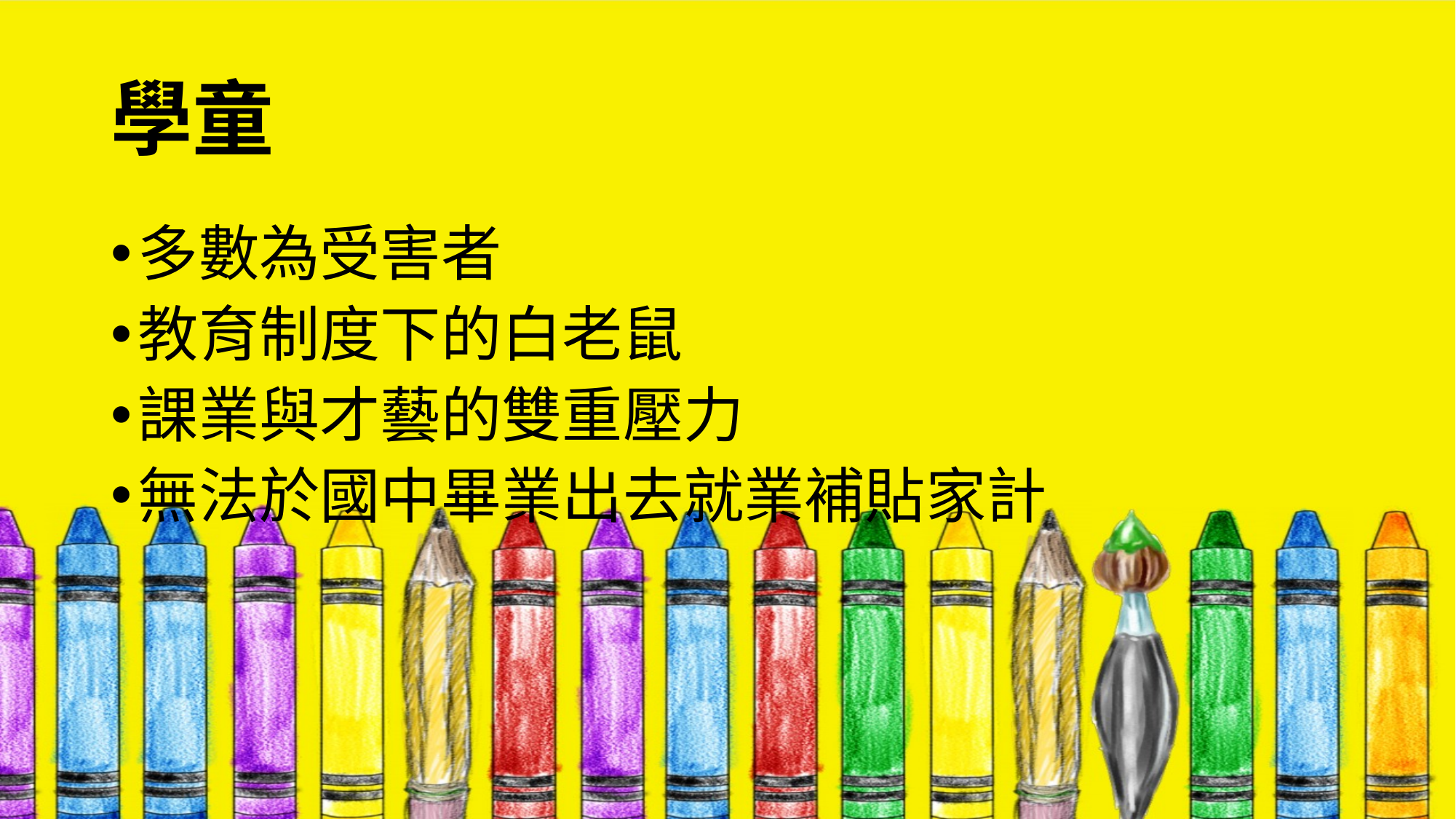

# 學童
多數為受害者
教育制度下的白老鼠
課業與才藝的雙重壓力
無法於國中畢業出去就業補貼家計